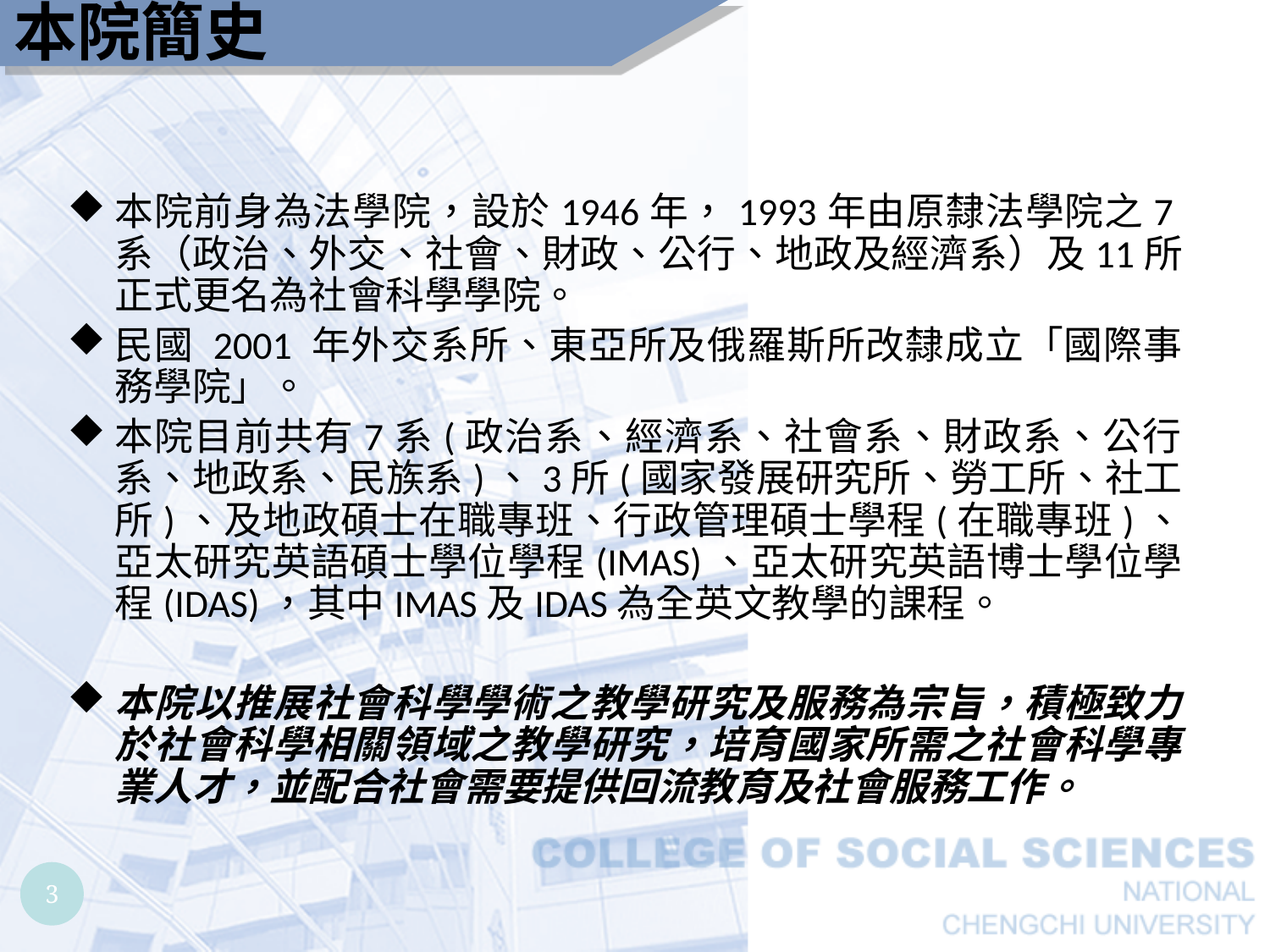

本院簡史

本院前身為法學院，設於1946年，1993年由原隸法學院之7系（政治、外交、社會、財政、公行、地政及經濟系）及11所正式更名為社會科學學院。
民國 2001 年外交系所、東亞所及俄羅斯所改隸成立「國際事務學院」。
本院目前共有7系(政治系、經濟系、社會系、財政系、公行系、地政系、民族系)、3所(國家發展研究所、勞工所、社工所)、及地政碩士在職專班、行政管理碩士學程(在職專班)、亞太研究英語碩士學位學程(IMAS)、亞太研究英語博士學位學程(IDAS)，其中IMAS及IDAS為全英文教學的課程。

本院以推展社會科學學術之教學研究及服務為宗旨，積極致力於社會科學相關領域之教學研究，培育國家所需之社會科學專業人才，並配合社會需要提供回流教育及社會服務工作。

3